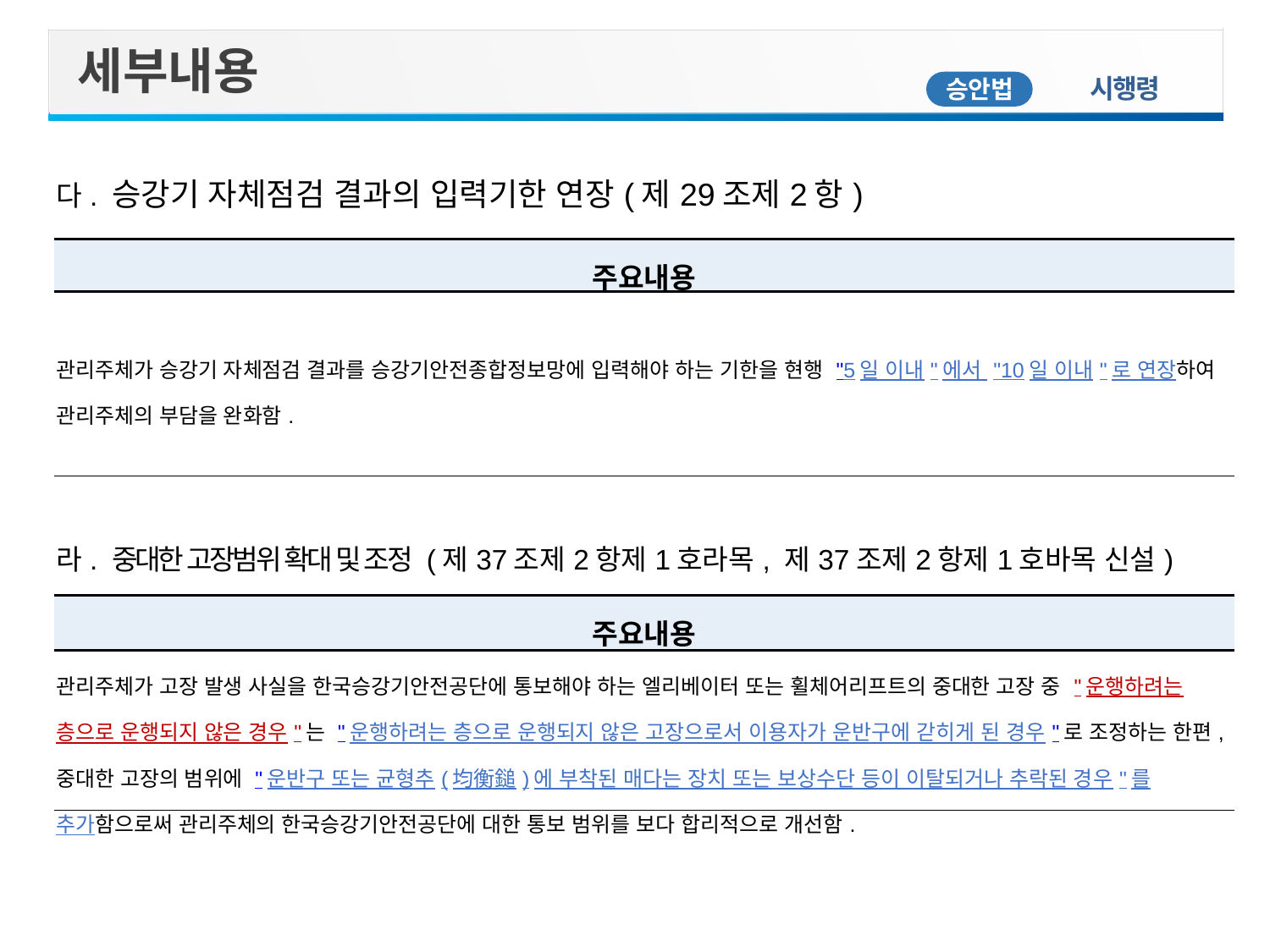

세부내용
시행령
승안법

| 다. 승강기 자체점검 결과의 입력기한 연장(제29조제2항) |
| --- |
| 주요내용 |
| 관리주체가 승강기 자체점검 결과를 승강기안전종합정보망에 입력해야 하는 기한을 현행 "5일 이내"에서 "10일 이내"로 연장하여 관리주체의 부담을 완화함. |
| 라. 중대한 고장범위 확대 및 조정 (제37조제2항제1호라목, 제37조제2항제1호바목 신설) |
| --- |
| 주요내용 |
| 관리주체가 고장 발생 사실을 한국승강기안전공단에 통보해야 하는 엘리베이터 또는 휠체어리프트의 중대한 고장 중 "운행하려는 층으로 운행되지 않은 경우"는 "운행하려는 층으로 운행되지 않은 고장으로서 이용자가 운반구에 갇히게 된 경우"로 조정하는 한편, 중대한 고장의 범위에 "운반구 또는 균형추(均衡鎚)에 부착된 매다는 장치 또는 보상수단 등이 이탈되거나 추락된 경우"를 추가함으로써 관리주체의 한국승강기안전공단에 대한 통보 범위를 보다 합리적으로 개선함. |